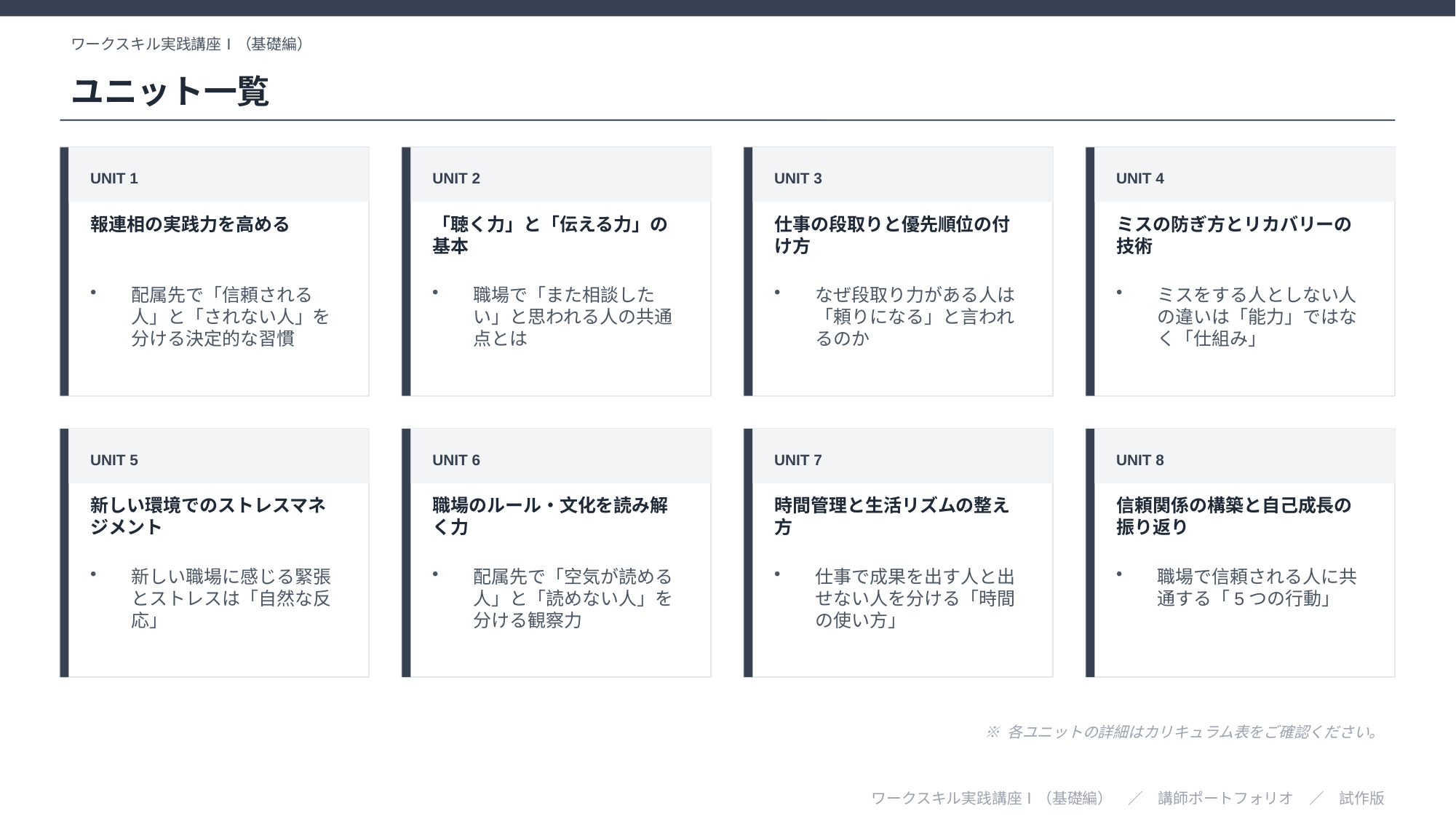

ワークスキル実践講座Ⅰ（基礎編）
ユニット一覧

UNIT 1
UNIT 2
UNIT 3
UNIT 4
報連相の実践力を高める
「聴く力」と「伝える力」の基本
仕事の段取りと優先順位の付け方
ミスの防ぎ方とリカバリーの技術
配属先で「信頼される人」と「されない人」を分ける決定的な習慣
職場で「また相談したい」と思われる人の共通点とは
なぜ段取り力がある人は「頼りになる」と言われるのか
ミスをする人としない人の違いは「能力」ではなく「仕組み」

UNIT 5
UNIT 6
UNIT 7
UNIT 8
新しい環境でのストレスマネジメント
職場のルール・文化を読み解く力
時間管理と生活リズムの整え方
信頼関係の構築と自己成長の振り返り
新しい職場に感じる緊張とストレスは「自然な反応」
配属先で「空気が読める人」と「読めない人」を分ける観察力
仕事で成果を出す人と出せない人を分ける「時間の使い方」
職場で信頼される人に共通する「5つの行動」
※ 各ユニットの詳細はカリキュラム表をご確認ください。
ワークスキル実践講座Ⅰ（基礎編）　／　講師ポートフォリオ　／　試作版